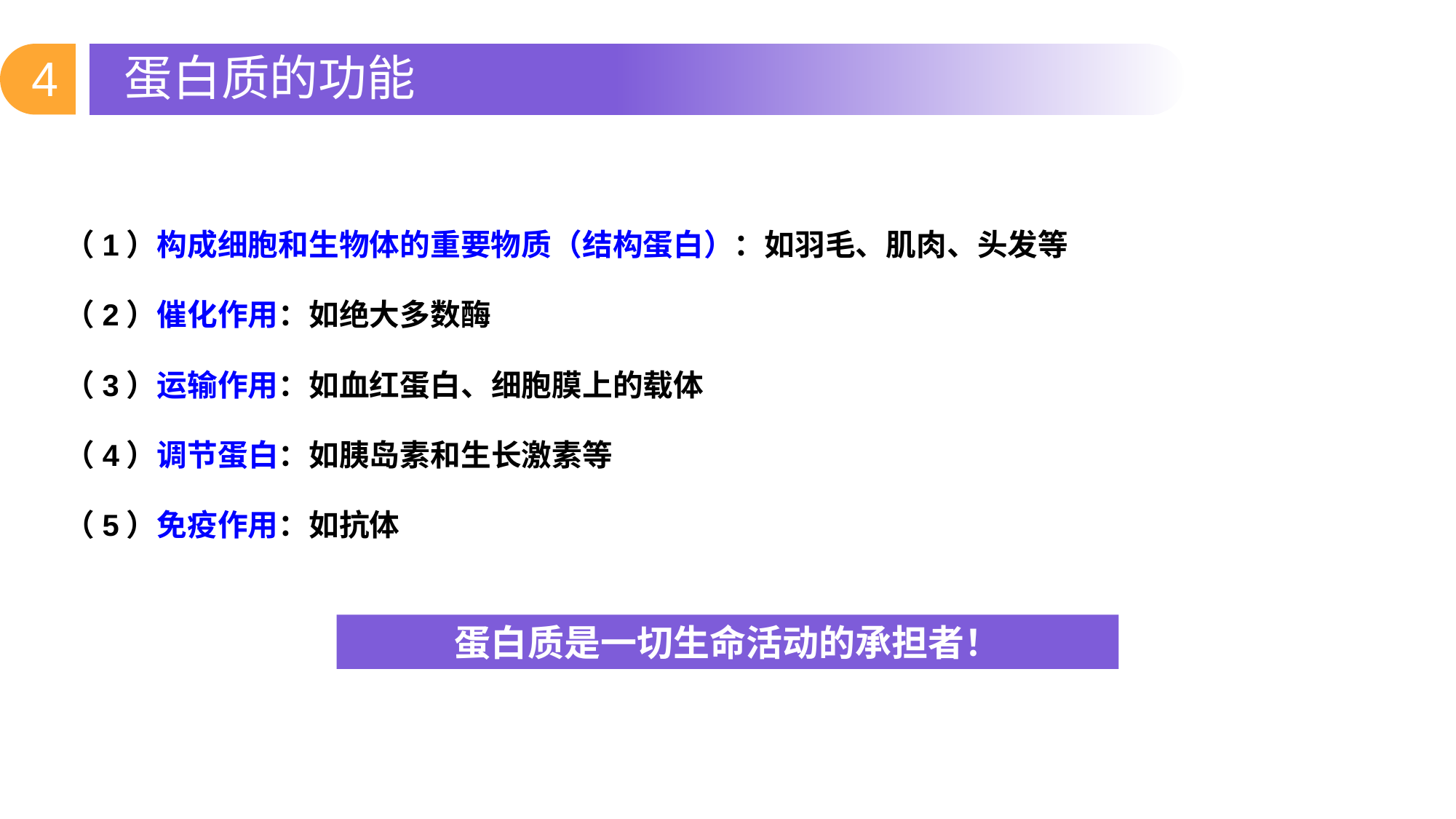

4
蛋白质的功能
（1）构成细胞和生物体的重要物质（结构蛋白）：如羽毛、肌肉、头发等
（2）催化作用：如绝大多数酶
（3）运输作用：如血红蛋白、细胞膜上的载体
（4）调节蛋白：如胰岛素和生长激素等
（5）免疫作用：如抗体
蛋白质是一切生命活动的承担者！